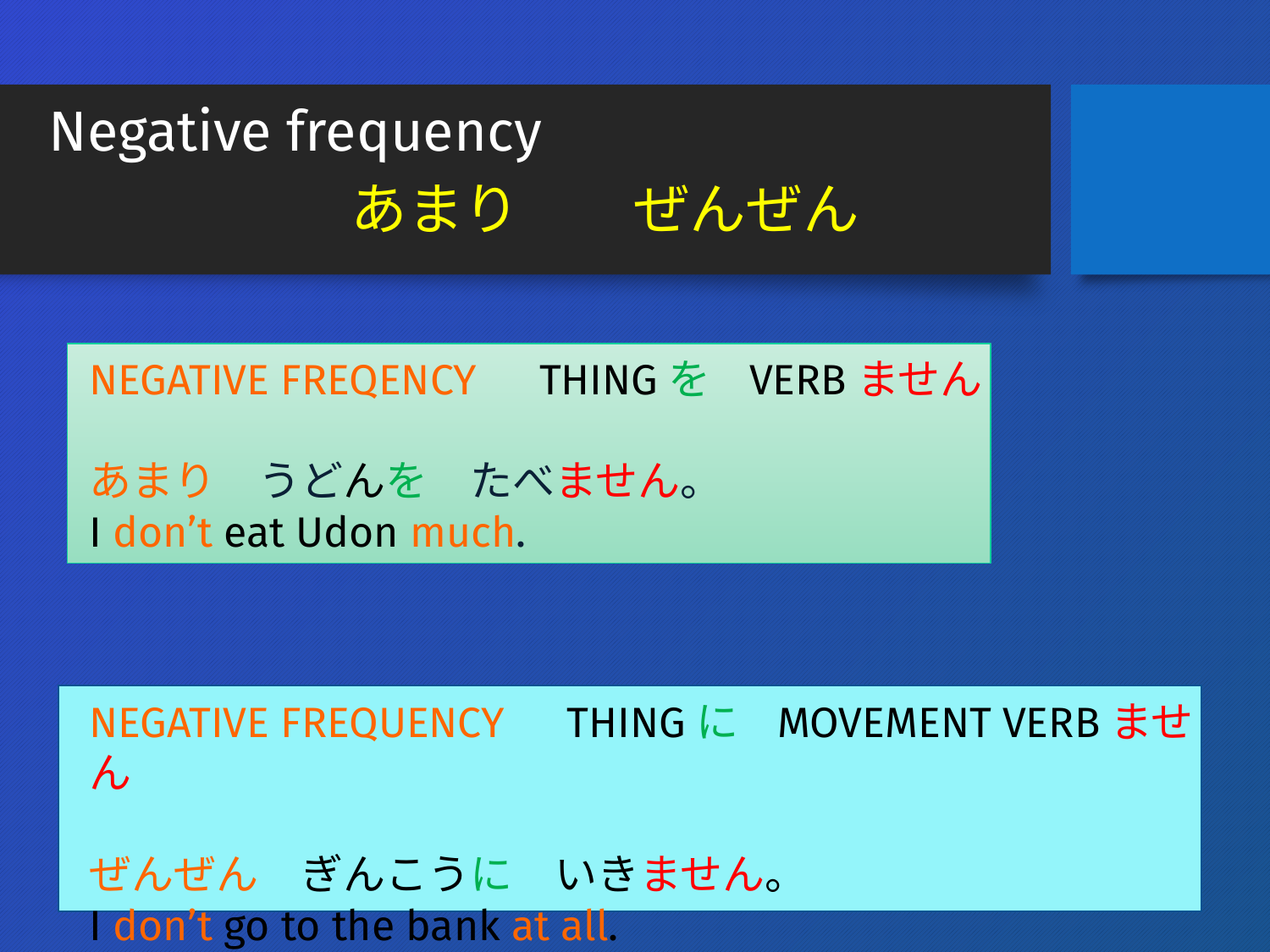

Negative frequency
あまり　　ぜんぜん

NEGATIVE FREQENCY　THINGを   VERBません

あまり　うどんを　たべません。
I don’t eat Udon much.

NEGATIVE FREQUENCY　THINGに   MOVEMENT VERBません

ぜんぜん　ぎんこうに　いきません。
I don’t go to the bank at all.